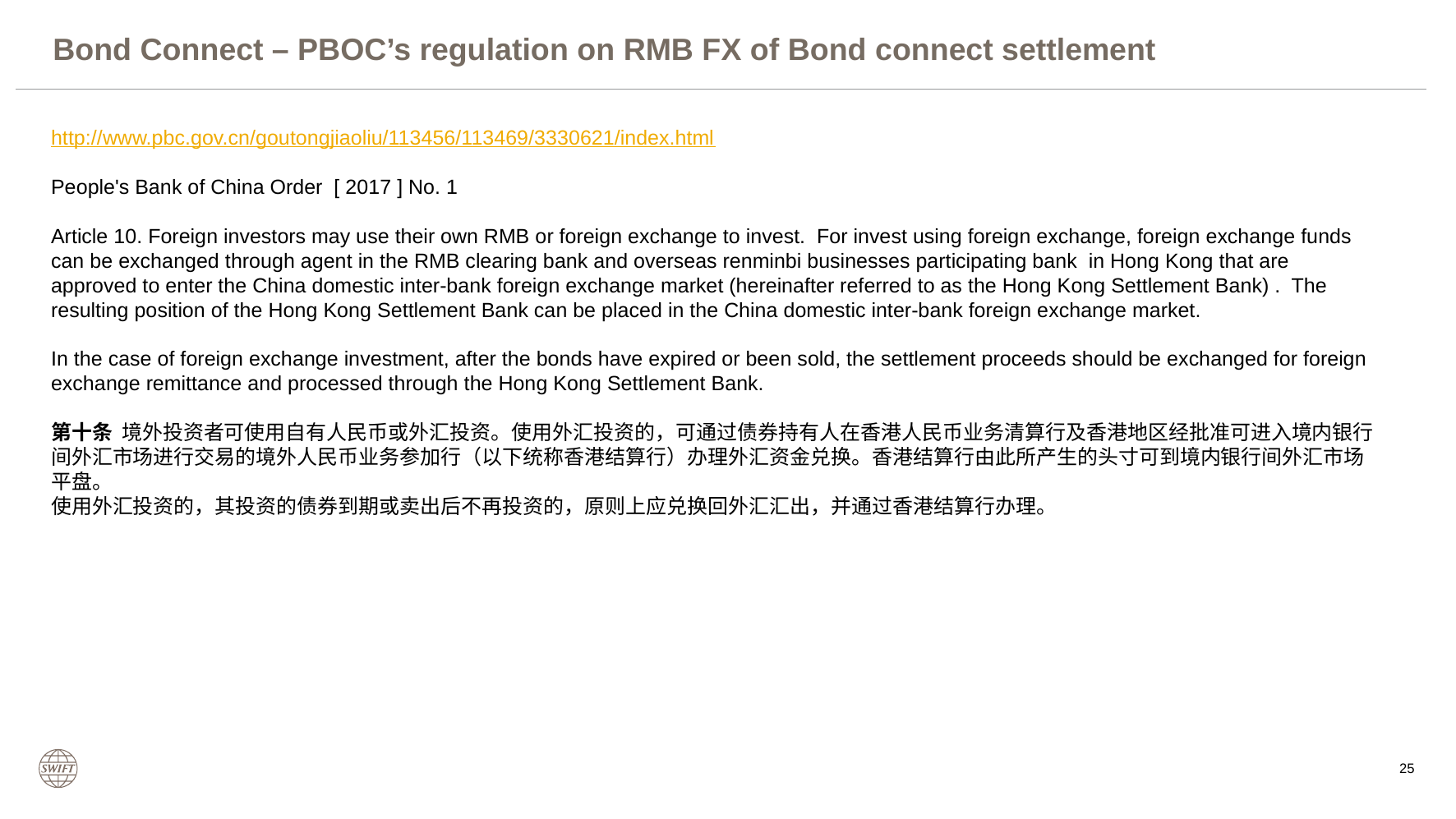

# Bond Connect – PBOC’s regulation on RMB FX of Bond connect settlement
http://www.pbc.gov.cn/goutongjiaoliu/113456/113469/3330621/index.html

People's Bank of China Order  [ 2017 ] No. 1

Article 10. Foreign investors may use their own RMB or foreign exchange to invest.  For invest using foreign exchange, foreign exchange funds can be exchanged through agent in the RMB clearing bank and overseas renminbi businesses participating bank  in Hong Kong that are approved to enter the China domestic inter-bank foreign exchange market (hereinafter referred to as the Hong Kong Settlement Bank) .  The resulting position of the Hong Kong Settlement Bank can be placed in the China domestic inter-bank foreign exchange market.

In the case of foreign exchange investment, after the bonds have expired or been sold, the settlement proceeds should be exchanged for foreign exchange remittance and processed through the Hong Kong Settlement Bank.

第十条  境外投资者可使用自有人民币或外汇投资。使用外汇投资的，可通过债券持有人在香港人民币业务清算行及香港地区经批准可进入境内银行间外汇市场进行交易的境外人民币业务参加行（以下统称香港结算行）办理外汇资金兑换。香港结算行由此所产生的头寸可到境内银行间外汇市场平盘。
使用外汇投资的，其投资的债券到期或卖出后不再投资的，原则上应兑换回外汇汇出，并通过香港结算行办理。

25